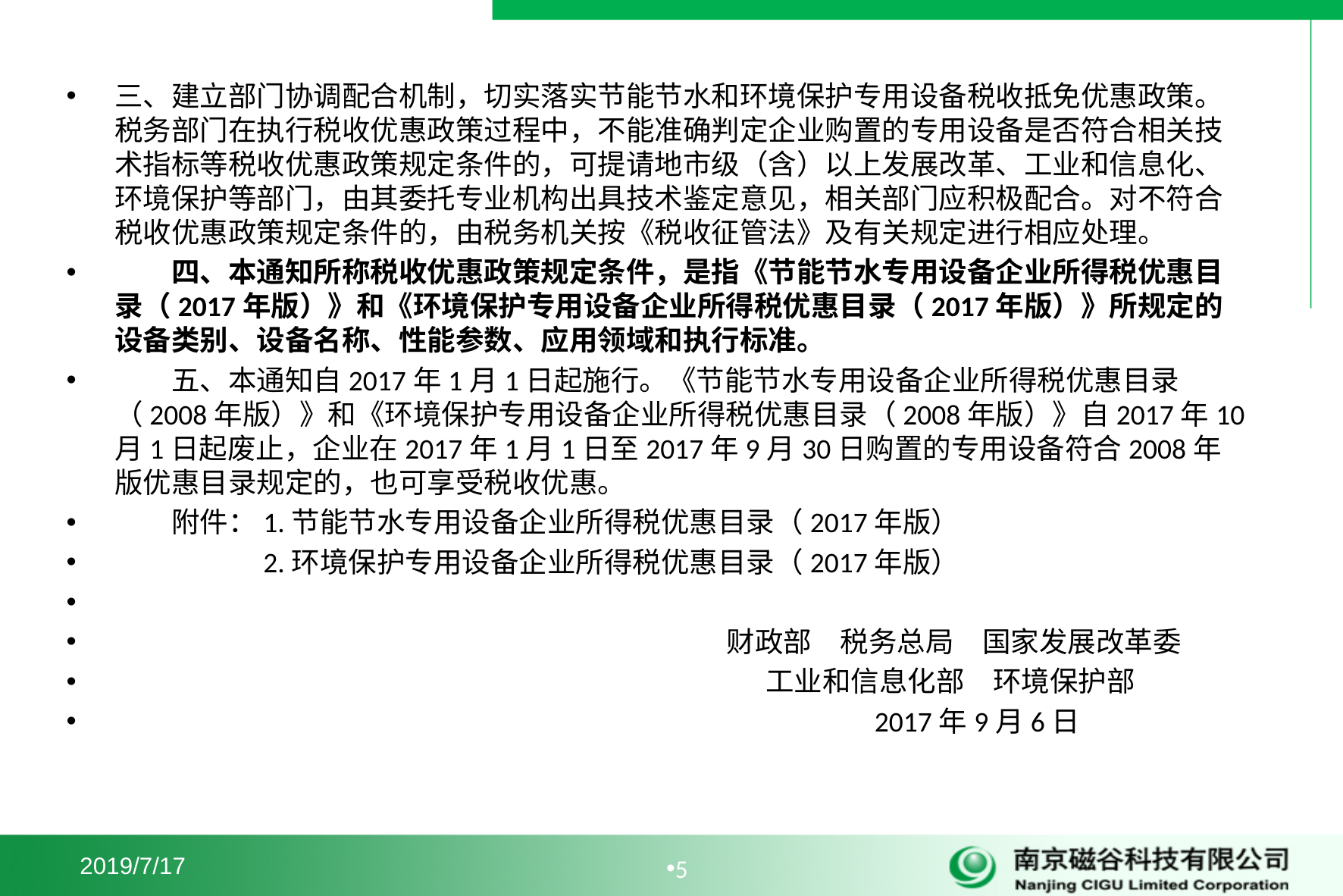

三、建立部门协调配合机制，切实落实节能节水和环境保护专用设备税收抵免优惠政策。税务部门在执行税收优惠政策过程中，不能准确判定企业购置的专用设备是否符合相关技术指标等税收优惠政策规定条件的，可提请地市级（含）以上发展改革、工业和信息化、环境保护等部门，由其委托专业机构出具技术鉴定意见，相关部门应积极配合。对不符合税收优惠政策规定条件的，由税务机关按《税收征管法》及有关规定进行相应处理。
　　四、本通知所称税收优惠政策规定条件，是指《节能节水专用设备企业所得税优惠目录（2017年版）》和《环境保护专用设备企业所得税优惠目录（2017年版）》所规定的设备类别、设备名称、性能参数、应用领域和执行标准。
　　五、本通知自2017年1月1日起施行。《节能节水专用设备企业所得税优惠目录（2008年版）》和《环境保护专用设备企业所得税优惠目录（2008年版）》自2017年10月1日起废止，企业在2017年1月1日至2017年9月30日购置的专用设备符合2008年版优惠目录规定的，也可享受税收优惠。
　　附件：1.节能节水专用设备企业所得税优惠目录（2017年版）
　　　　　2.环境保护专用设备企业所得税优惠目录（2017年版）

                                                                                              财政部　税务总局　国家发展改革委
                                                                                                    工业和信息化部　环境保护部
                                                                                                                      2017年9月6日

2019/7/17
5